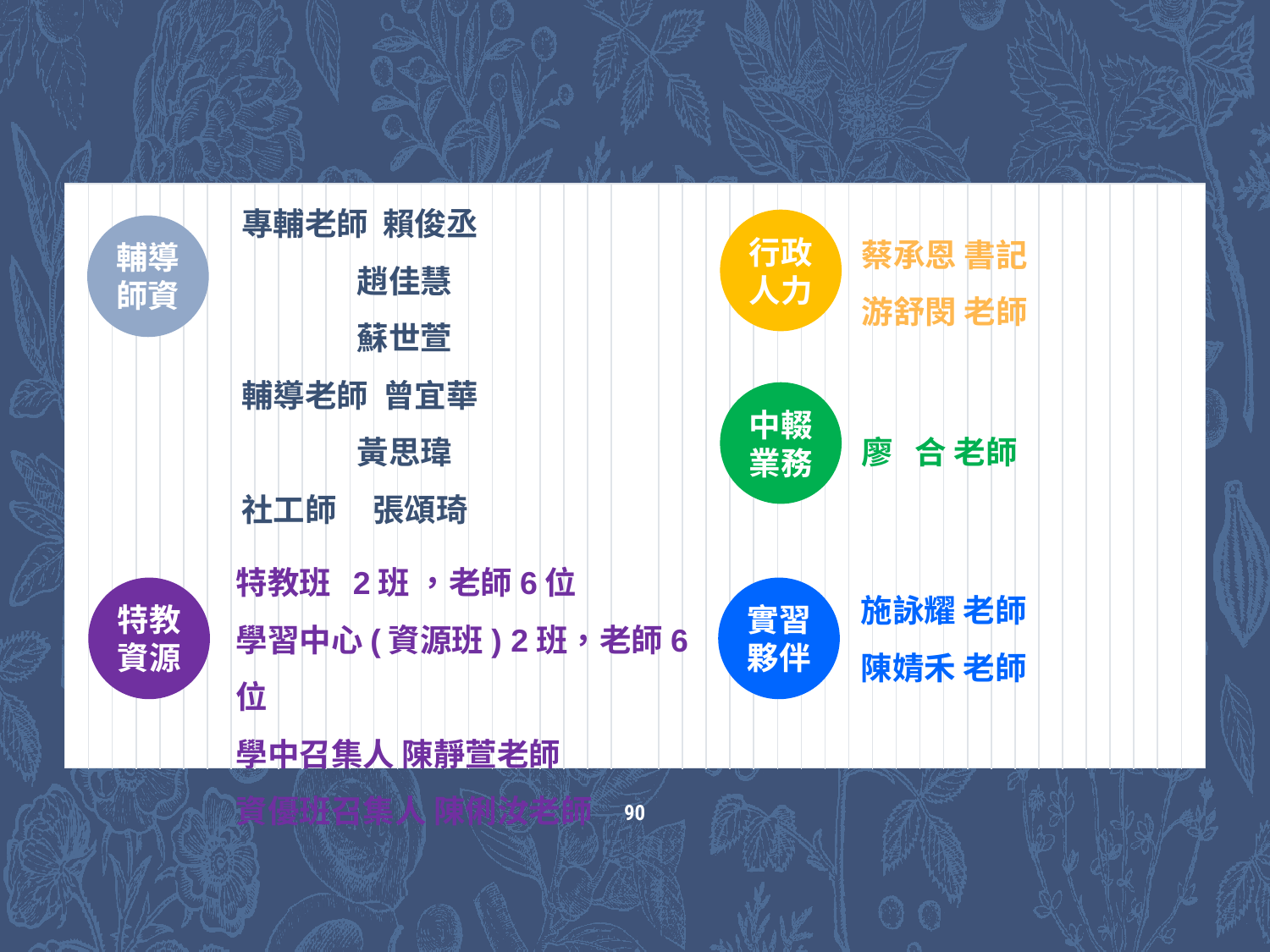

專輔老師  賴俊丞
               趙佳慧
               蘇世萱
輔導老師  曾宜華
               黃思瑋
社工師     張頌琦

行政人力
輔導師資
蔡承恩 書記
游舒閔 老師
中輟業務
廖   合 老師
HIGH VALUE 1
特教班  2班 ，老師6位
學習中心(資源班) 2班，老師6位
學中召集人 陳靜萱老師
資優班召集人 陳俐汝老師
施詠耀 老師
陳婧禾 老師
特教資源
實習夥伴
90